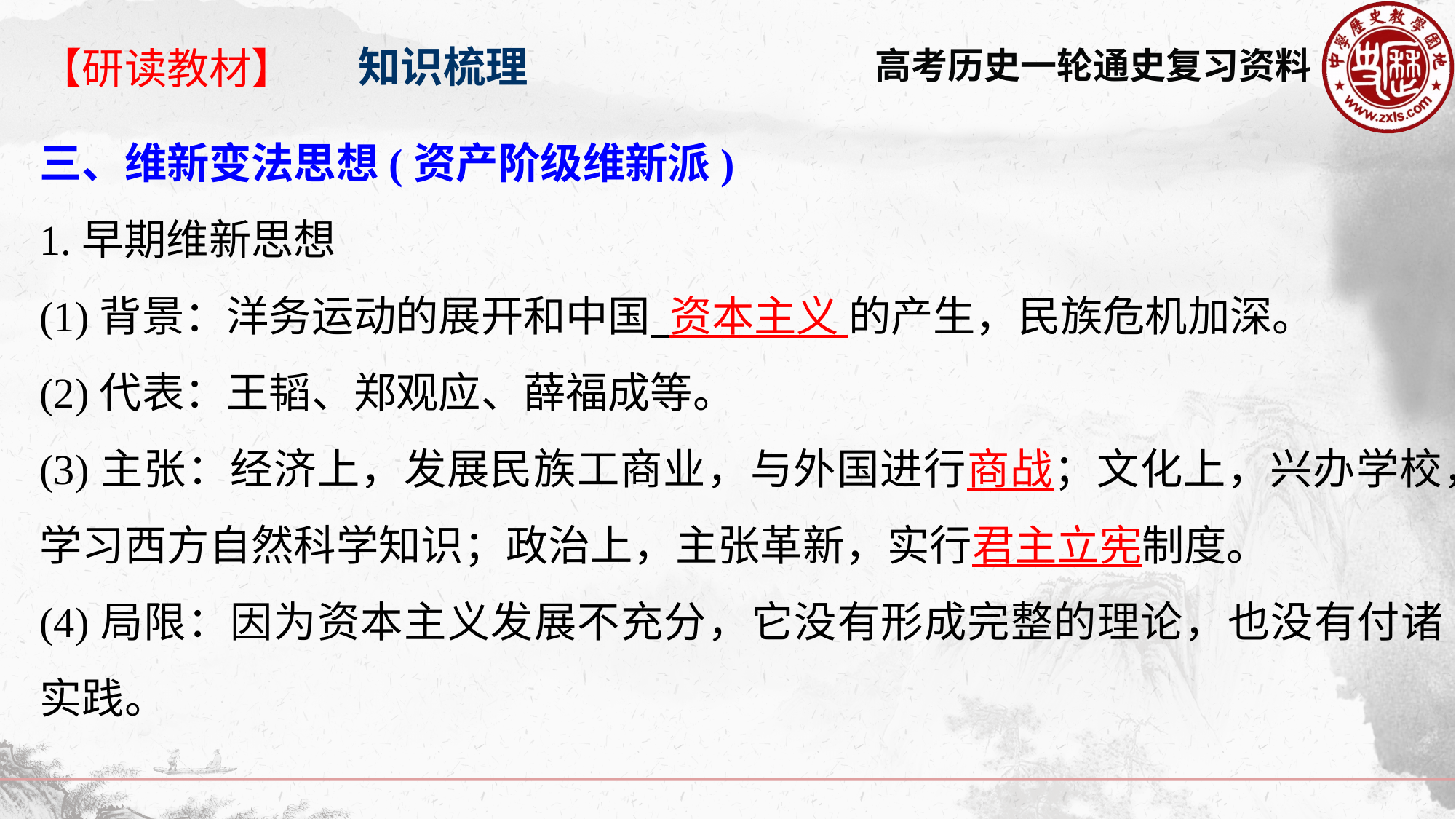

知识梳理
【研读教材】
三、维新变法思想(资产阶级维新派)
1.早期维新思想
(1)背景：洋务运动的展开和中国  资本主义 的产生，民族危机加深。
(2)代表：王韬、郑观应、薛福成等。
(3)主张：经济上，发展民族工商业，与外国进行商战；文化上，兴办学校，学习西方自然科学知识；政治上，主张革新，实行君主立宪制度。
(4)局限：因为资本主义发展不充分，它没有形成完整的理论，也没有付诸实践。